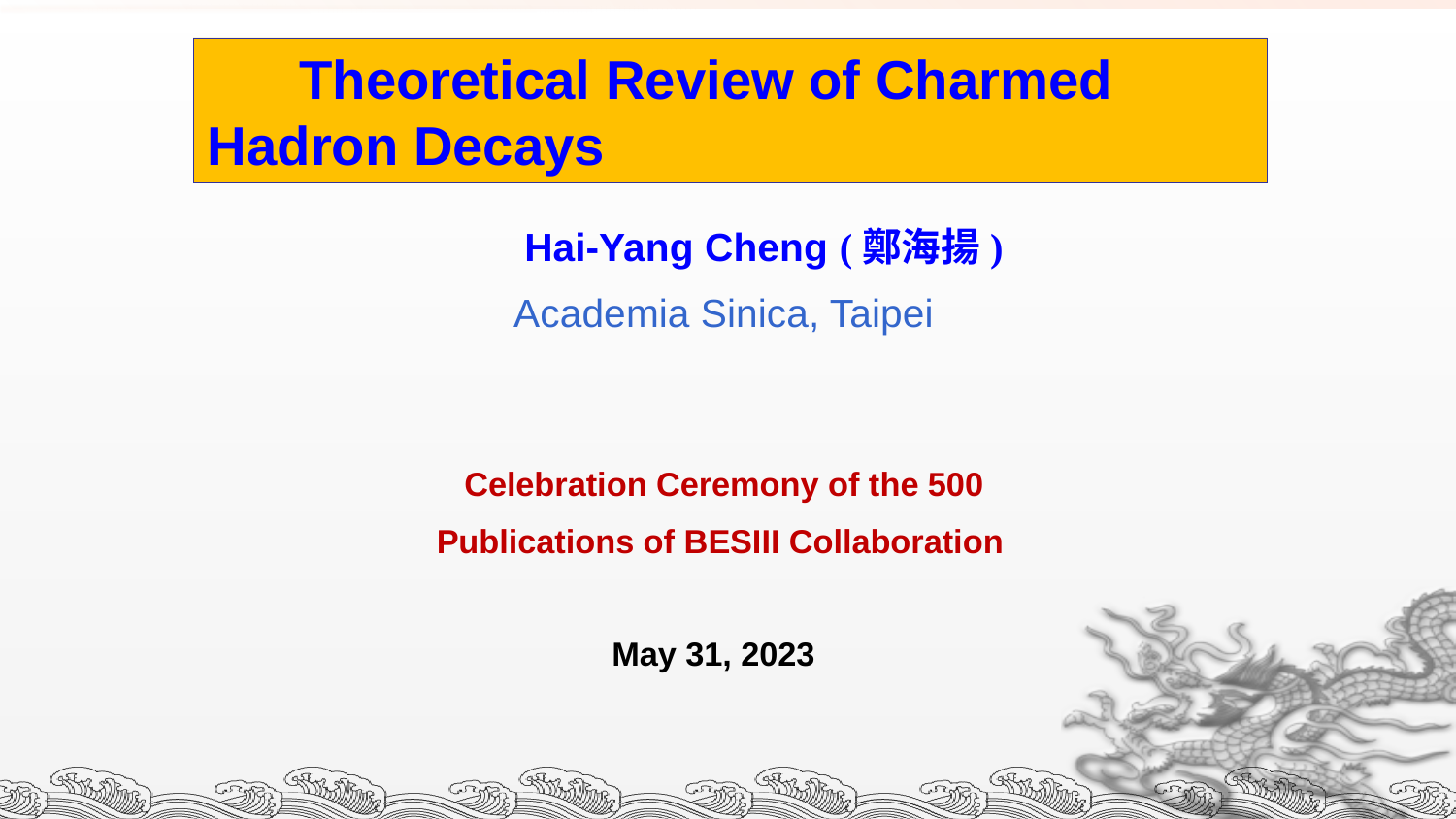

Theoretical Review of Charmed  Hadron Decays
                                 Charmed Baryons
       Hai-Yang Cheng (鄭海揚)

      Academia Sinica, Taipei

          Celebration Ceremony of the 500
       Publications of BESIII Collaboration

                          May 31, 2023